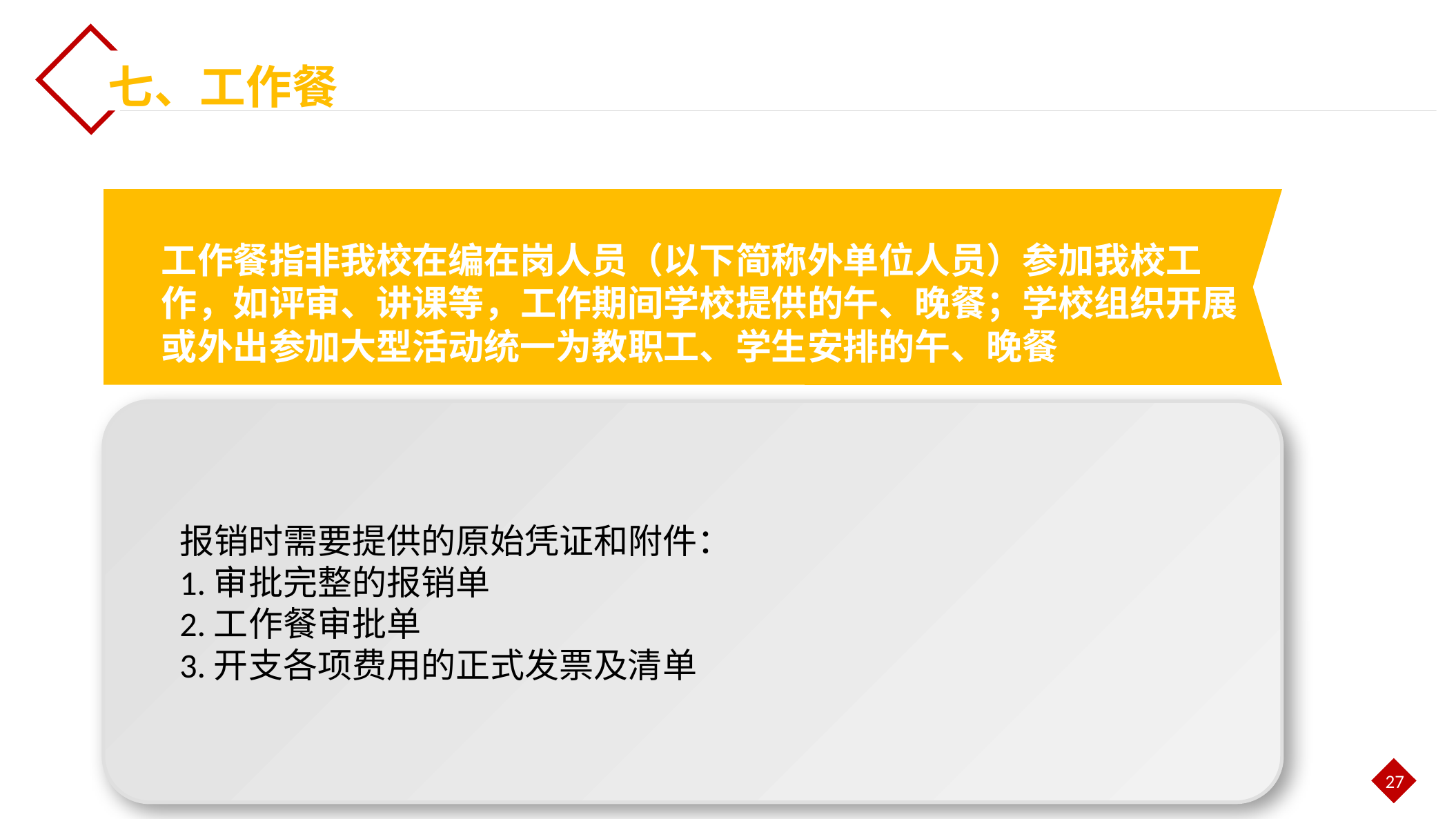

七、工作餐

工作餐指非我校在编在岗人员（以下简称外单位人员）参加我校工作，如评审、讲课等，工作期间学校提供的午、晚餐；学校组织开展或外出参加大型活动统一为教职工、学生安排的午、晚餐

报销时需要提供的原始凭证和附件：
1.审批完整的报销单
2.工作餐审批单
3.开支各项费用的正式发票及清单